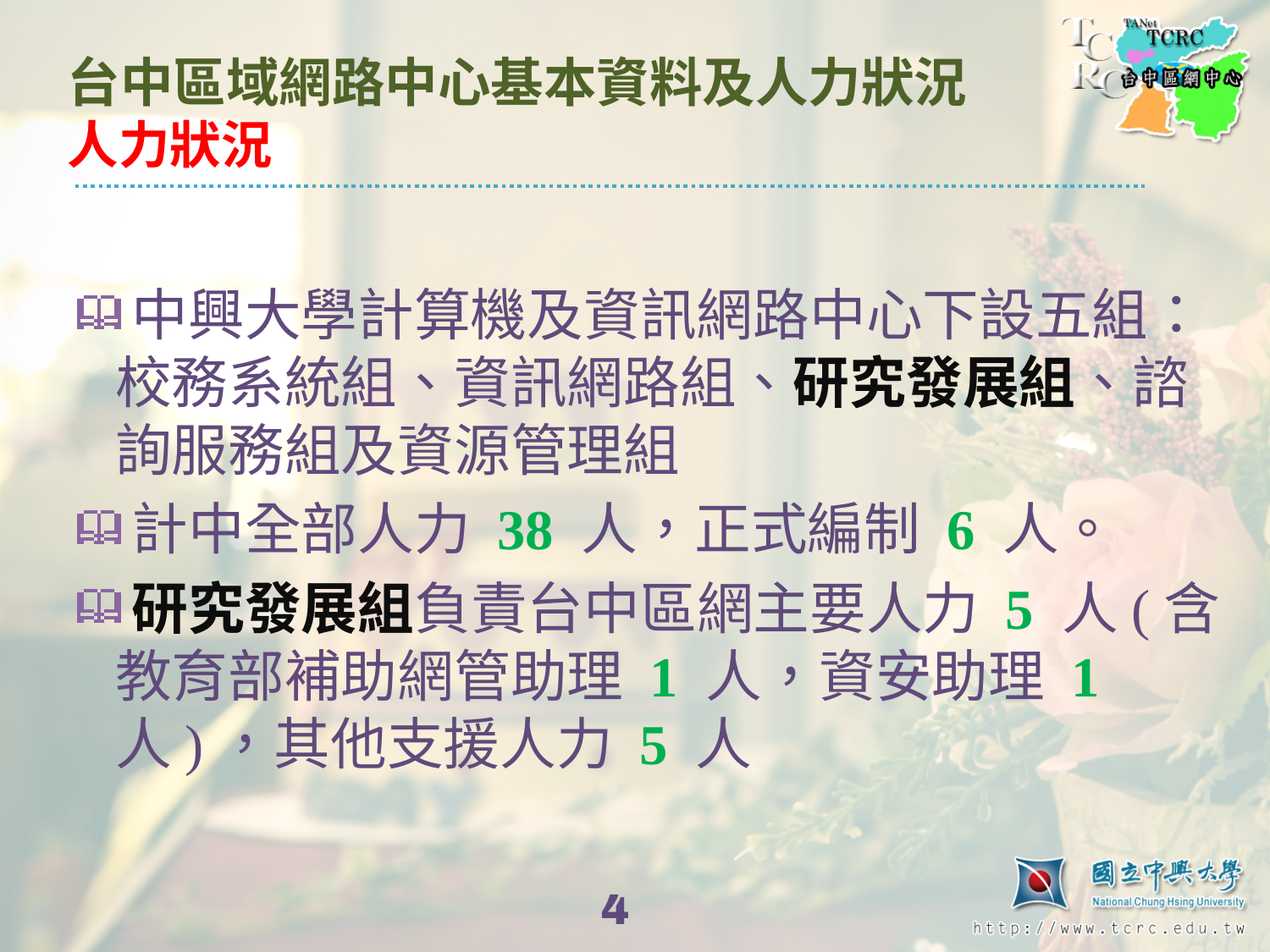

# 台中區域網路中心基本資料及人力狀況 人力狀況
中興大學計算機及資訊網路中心下設五組：校務系統組、資訊網路組、研究發展組、諮詢服務組及資源管理組
計中全部人力 38 人，正式編制 6 人。
研究發展組負責台中區網主要人力 5 人(含教育部補助網管助理 1 人，資安助理 1 人)，其他支援人力 5 人